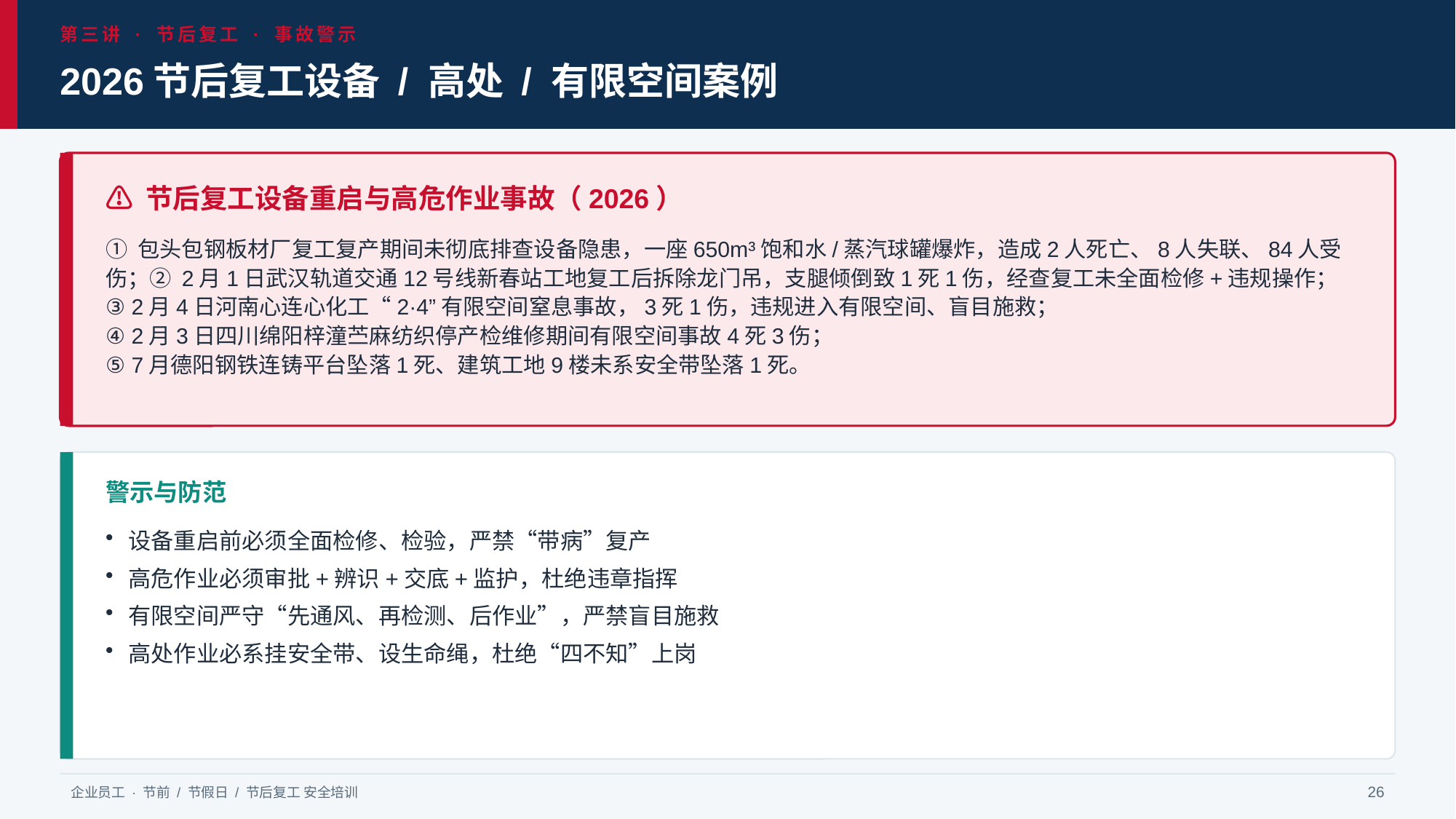

第三讲 · 节后复工 · 事故警示
2026节后复工设备 / 高处 / 有限空间案例

⚠ 节后复工设备重启与高危作业事故（2026）
① 包头包钢板材厂复工复产期间未彻底排查设备隐患，一座650m³饱和水/蒸汽球罐爆炸，造成2人死亡、8人失联、84人受伤；② 2月1日武汉轨道交通12号线新春站工地复工后拆除龙门吊，支腿倾倒致1死1伤，经查复工未全面检修+违规操作；
③ 2月4日河南心连心化工“2·4”有限空间窒息事故，3死1伤，违规进入有限空间、盲目施救；
④ 2月3日四川绵阳梓潼苎麻纺织停产检维修期间有限空间事故4死3伤；
⑤ 7月德阳钢铁连铸平台坠落1死、建筑工地9楼未系安全带坠落1死。

警示与防范
设备重启前必须全面检修、检验，严禁“带病”复产
高危作业必须审批+辨识+交底+监护，杜绝违章指挥
有限空间严守“先通风、再检测、后作业”，严禁盲目施救
高处作业必系挂安全带、设生命绳，杜绝“四不知”上岗

企业员工 · 节前 / 节假日 / 节后复工 安全培训
26